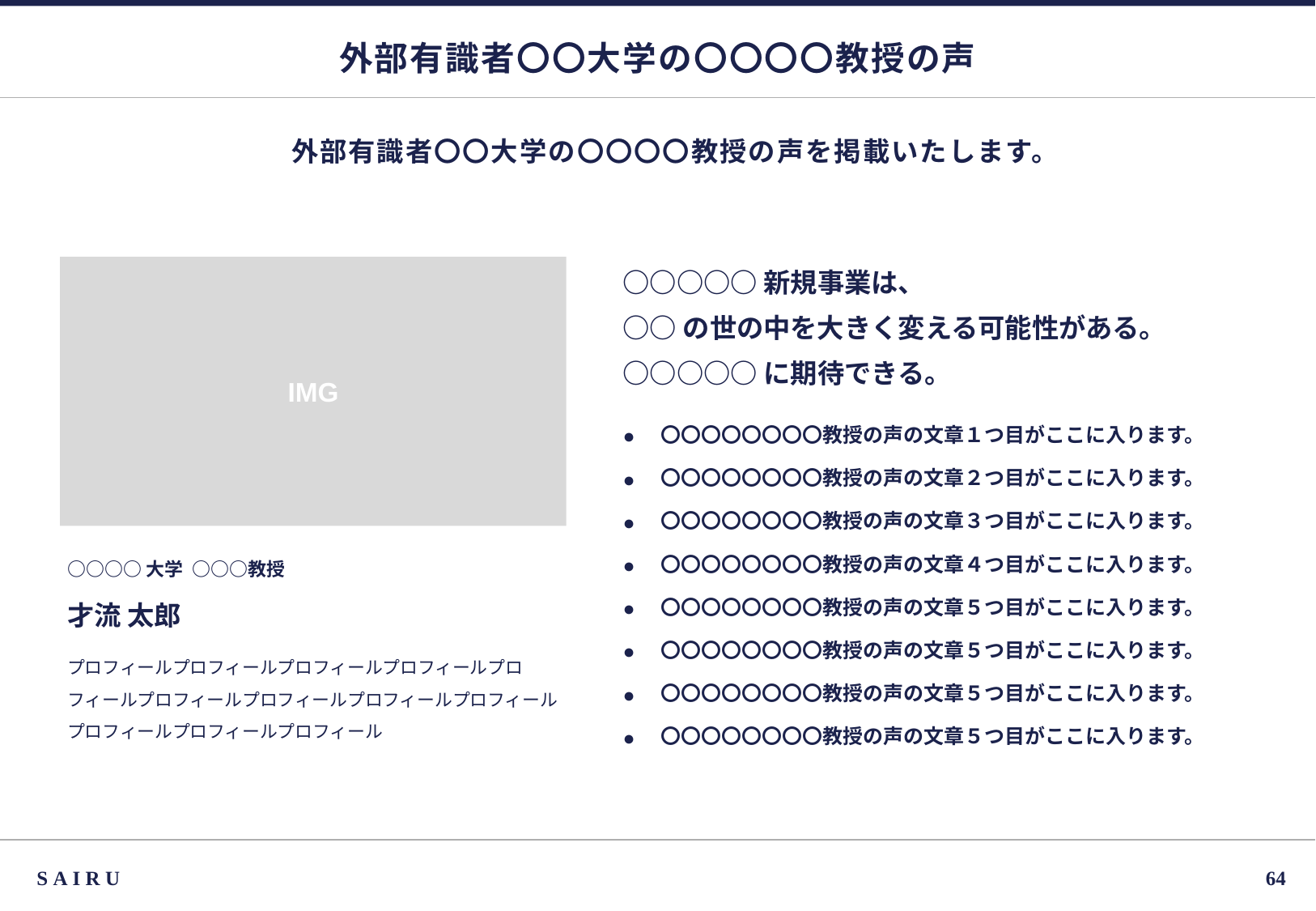

# 外部有識者〇〇大学の〇〇〇〇教授の声
外部有識者〇〇大学の〇〇〇〇教授の声を掲載いたします。
IMG
○○○○○新規事業は、
○○の世の中を大きく変える可能性がある。
○○○○○に期待できる。
〇〇〇〇〇〇〇〇教授の声の文章１つ目がここに入ります。
〇〇〇〇〇〇〇〇教授の声の文章２つ目がここに入ります。
〇〇〇〇〇〇〇〇教授の声の文章３つ目がここに入ります。
〇〇〇〇〇〇〇〇教授の声の文章４つ目がここに入ります。
〇〇〇〇〇〇〇〇教授の声の文章５つ目がここに入ります。
〇〇〇〇〇〇〇〇教授の声の文章５つ目がここに入ります。
〇〇〇〇〇〇〇〇教授の声の文章５つ目がここに入ります。
〇〇〇〇〇〇〇〇教授の声の文章５つ目がここに入ります。
○○○○大学  ○○○教授
才流 太郎
プロフィールプロフィールプロフィールプロフィールプロフィールプロフィールプロフィールプロフィールプロフィールプロフィールプロフィールプロフィール
SAIRU
64